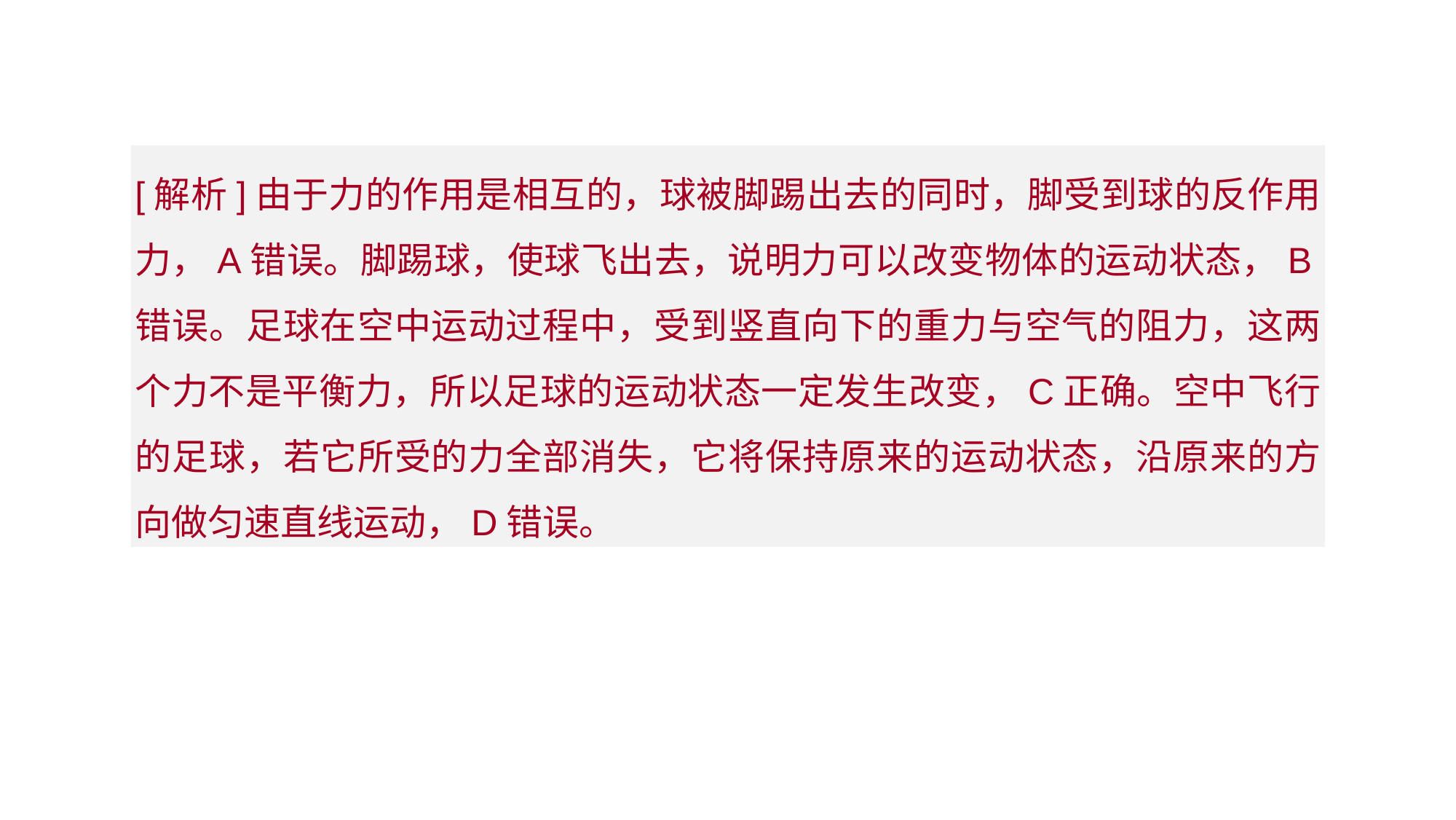

[解析]由于力的作用是相互的，球被脚踢出去的同时，脚受到球的反作用力，A错误。脚踢球，使球飞出去，说明力可以改变物体的运动状态，B错误。足球在空中运动过程中，受到竖直向下的重力与空气的阻力，这两个力不是平衡力，所以足球的运动状态一定发生改变，C正确。空中飞行的足球，若它所受的力全部消失，它将保持原来的运动状态，沿原来的方向做匀速直线运动，D错误。
重难突破 能力提升